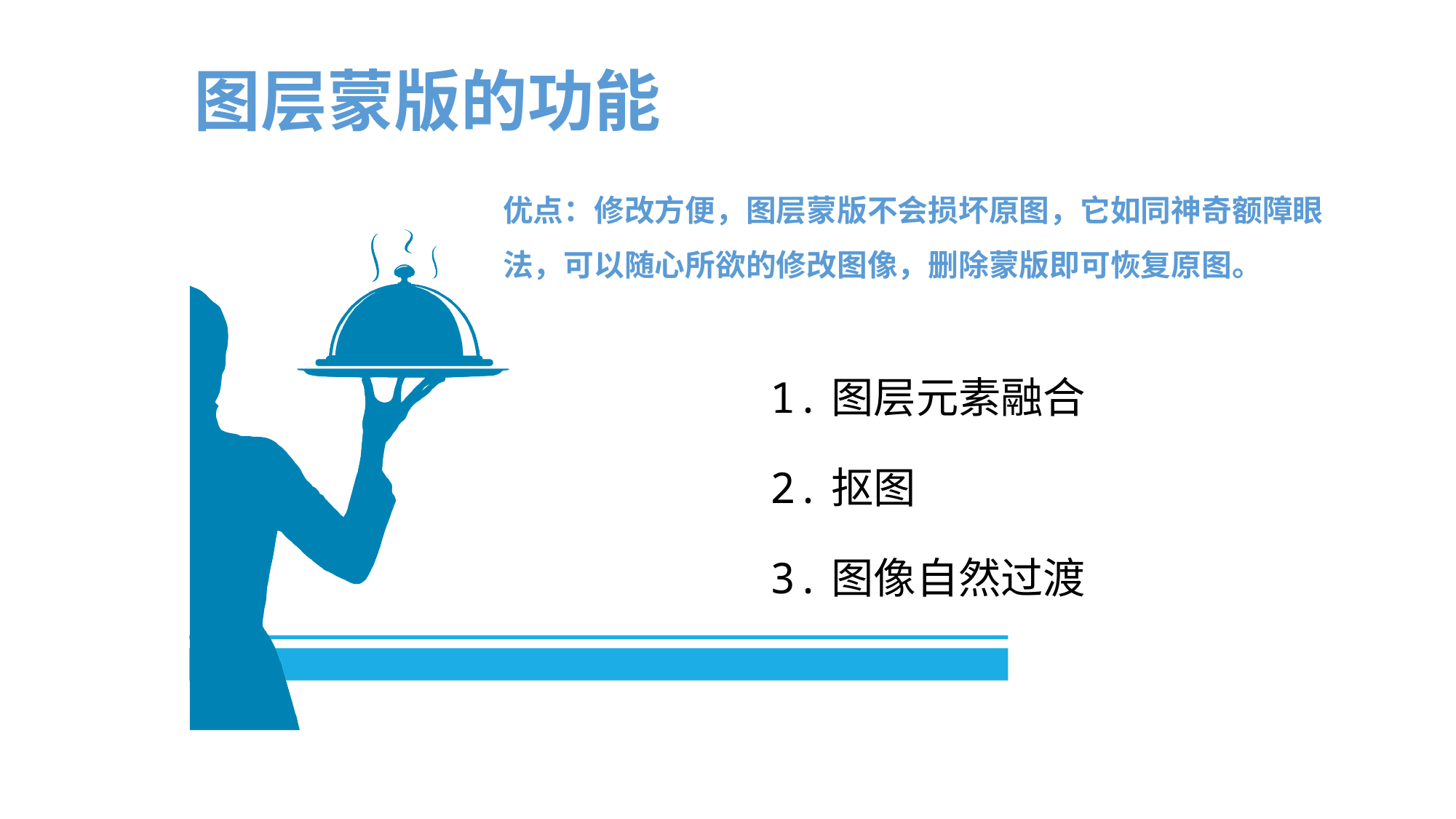

# 图层蒙版的功能
优点：修改方便，图层蒙版不会损坏原图，它如同神奇额障眼法，可以随心所欲的修改图像，删除蒙版即可恢复原图。

1.图层元素融合
2.抠图
3.图像自然过渡